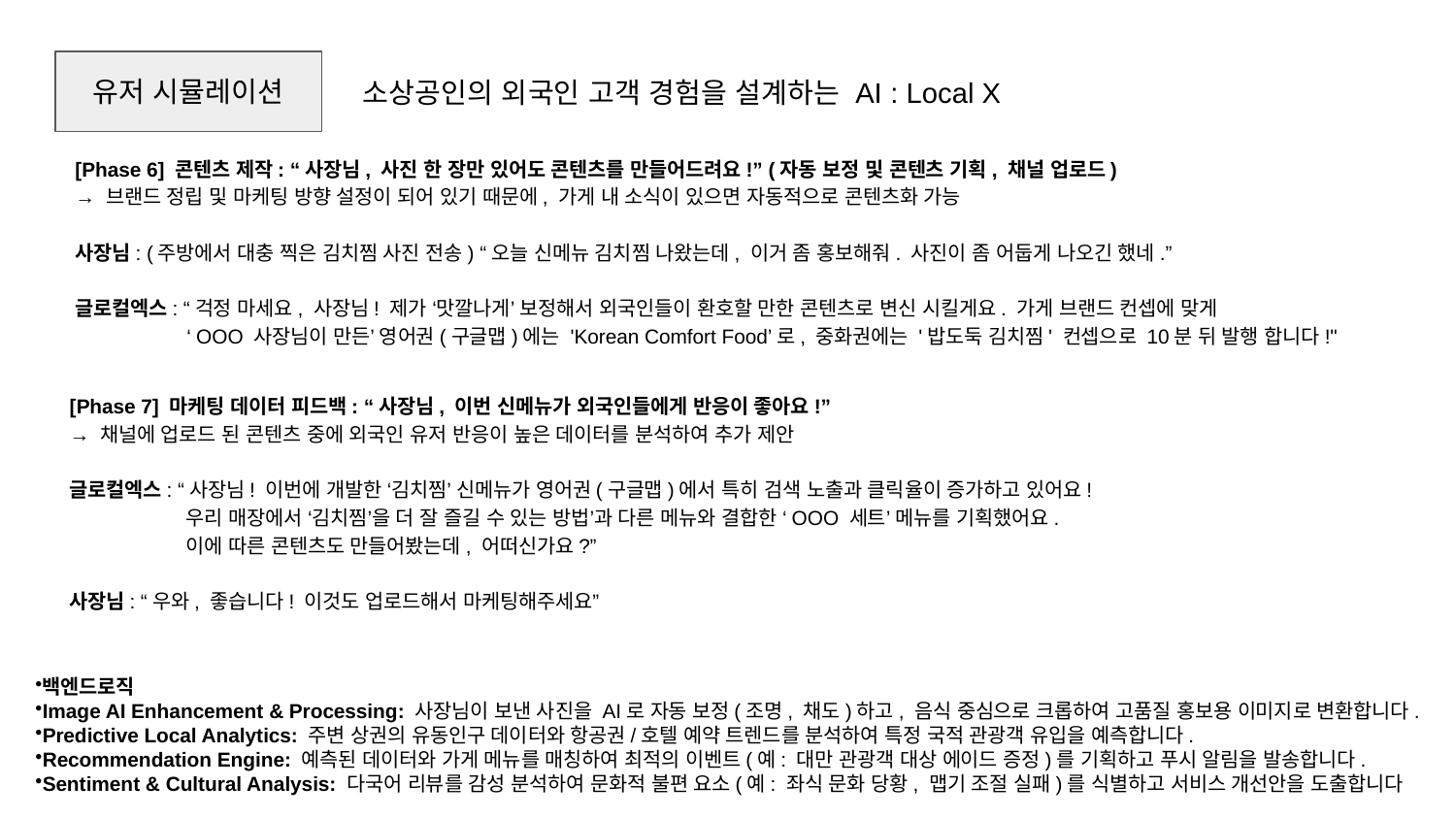

유저 시뮬레이션
소상공인의 외국인 고객 경험을 설계하는 AI : Local X
[Phase 6] 콘텐츠 제작: “사장님, 사진 한 장만 있어도 콘텐츠를 만들어드려요!” (자동 보정 및 콘텐츠 기획, 채널 업로드)
→ 브랜드 정립 및 마케팅 방향 설정이 되어 있기 때문에, 가게 내 소식이 있으면 자동적으로 콘텐츠화 가능

사장님: (주방에서 대충 찍은 김치찜 사진 전송) “오늘 신메뉴 김치찜 나왔는데, 이거 좀 홍보해줘. 사진이 좀 어둡게 나오긴 했네.”
글로컬엑스: “걱정 마세요, 사장님! 제가 ‘맛깔나게’ 보정해서 외국인들이 환호할 만한 콘텐츠로 변신 시킬게요. 가게 브랜드 컨셉에 맞게
                    ‘OOO 사장님이 만든’ 영어권(구글맵)에는 'Korean Comfort Food’로, 중화권에는 '밥도둑 김치찜' 컨셉으로 10분 뒤 발행 합니다!"
[Phase 7] 마케팅 데이터 피드백: “사장님, 이번 신메뉴가 외국인들에게 반응이 좋아요!”
→ 채널에 업로드 된 콘텐츠 중에 외국인 유저 반응이 높은 데이터를 분석하여 추가 제안

글로컬엑스: “사장님! 이번에 개발한 ‘김치찜’ 신메뉴가 영어권(구글맵)에서 특히 검색 노출과 클릭율이 증가하고 있어요!
                    우리 매장에서 ‘김치찜’을 더 잘 즐길 수 있는 방법’과 다른 메뉴와 결합한 ‘OOO 세트’ 메뉴를 기획했어요.
                    이에 따른 콘텐츠도 만들어봤는데, 어떠신가요?”

사장님: “우와, 좋습니다! 이것도 업로드해서 마케팅해주세요”
백엔드로직
Image AI Enhancement & Processing: 사장님이 보낸 사진을 AI로 자동 보정(조명, 채도)하고, 음식 중심으로 크롭하여 고품질 홍보용 이미지로 변환합니다.
Predictive Local Analytics: 주변 상권의 유동인구 데이터와 항공권/호텔 예약 트렌드를 분석하여 특정 국적 관광객 유입을 예측합니다.
Recommendation Engine: 예측된 데이터와 가게 메뉴를 매칭하여 최적의 이벤트(예: 대만 관광객 대상 에이드 증정)를 기획하고 푸시 알림을 발송합니다.
Sentiment & Cultural Analysis: 다국어 리뷰를 감성 분석하여 문화적 불편 요소(예: 좌식 문화 당황, 맵기 조절 실패)를 식별하고 서비스 개선안을 도출합니다